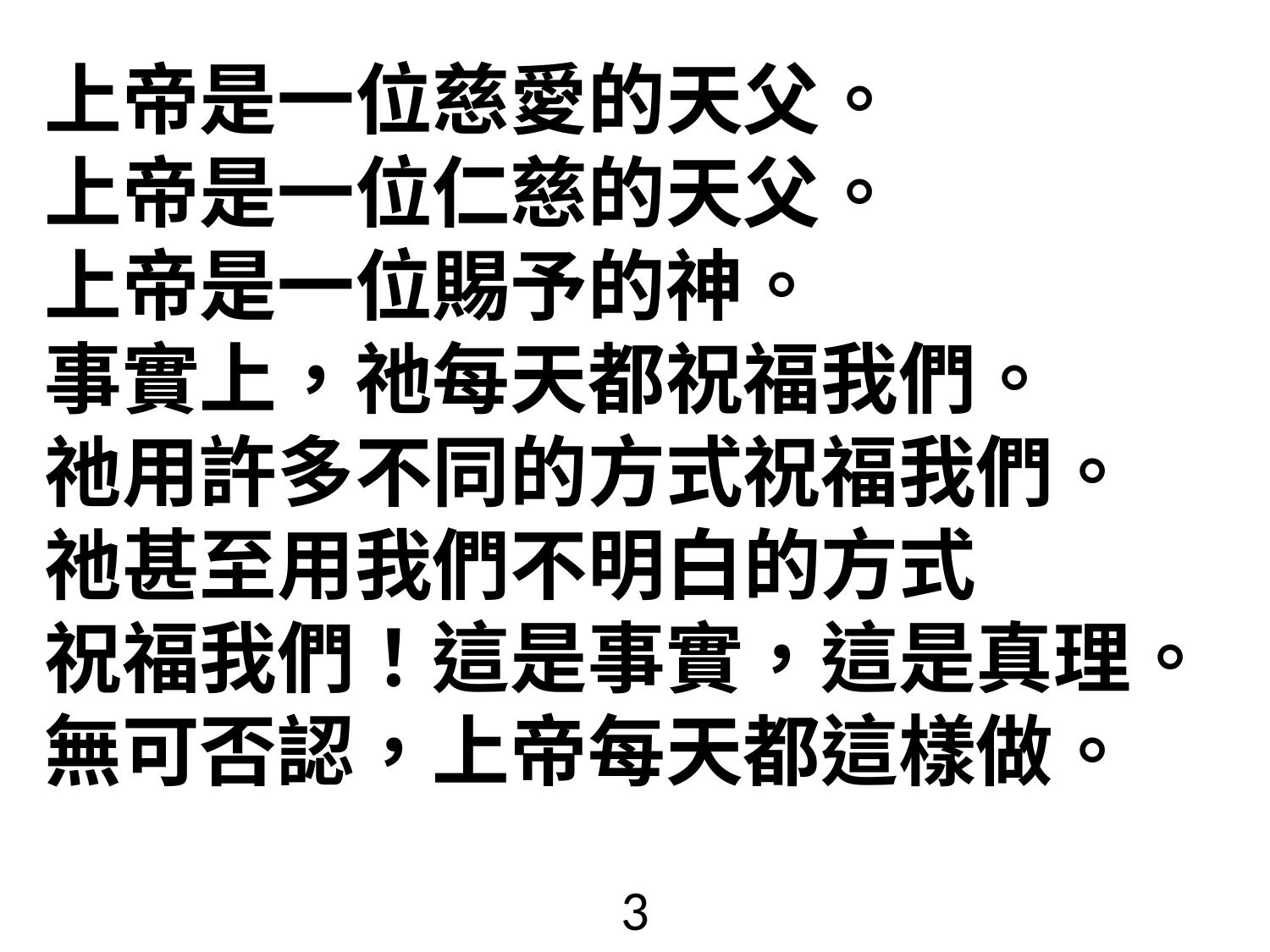

# 上帝是一位慈愛的天父。 上帝是一位仁慈的天父。 上帝是一位賜予的神。 事實上，祂每天都祝福我們。 祂用許多不同的方式祝福我們。 祂甚至用我們不明白的方式 祝福我們！這是事實，這是真理。 無可否認，上帝每天都這樣做。
3